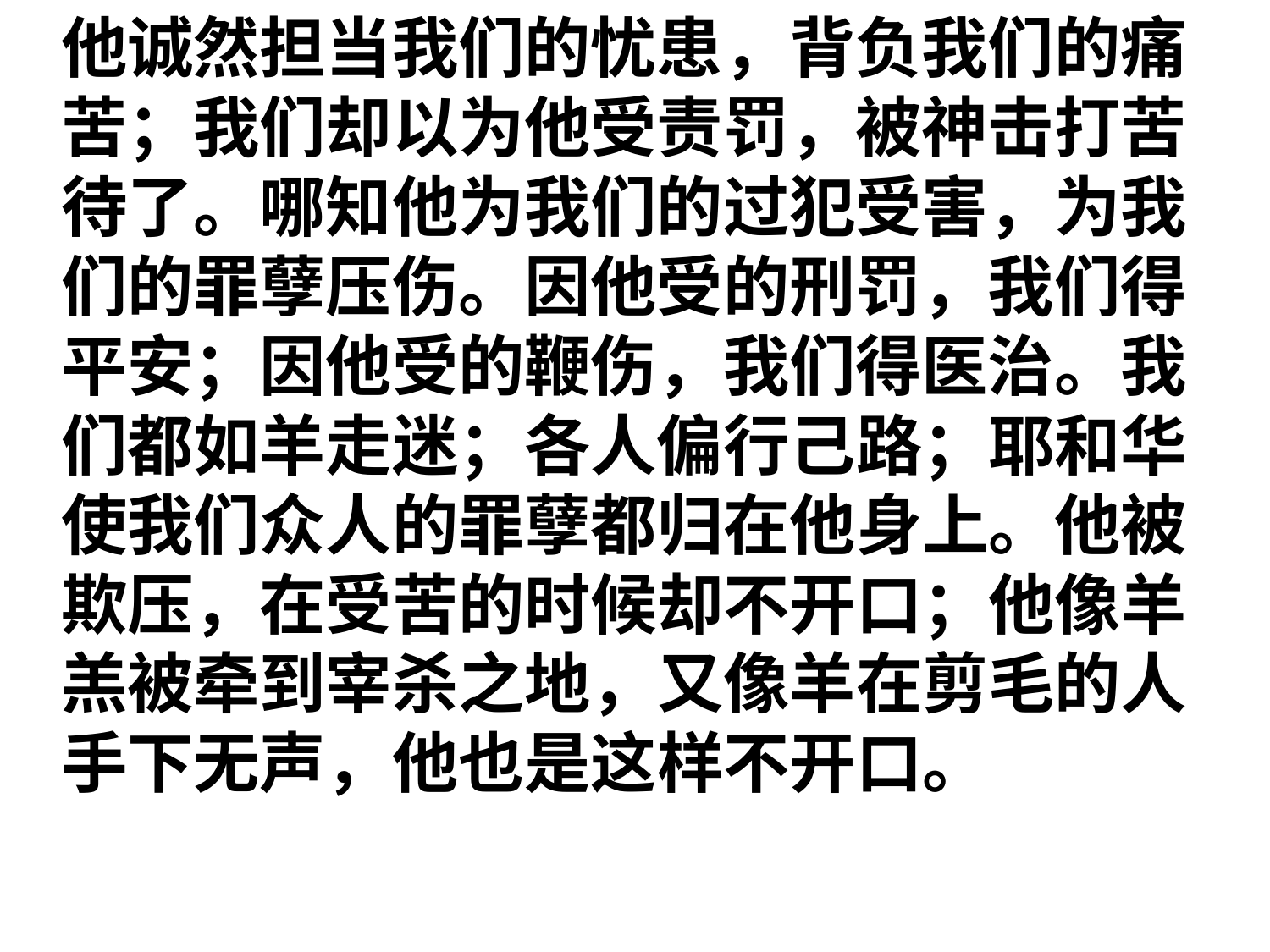

他诚然担当我们的忧患，背负我们的痛苦；我们却以为他受责罚，被神击打苦待了。哪知他为我们的过犯受害，为我们的罪孽压伤。因他受的刑罚，我们得平安；因他受的鞭伤，我们得医治。我们都如羊走迷；各人偏行己路；耶和华使我们众人的罪孽都归在他身上。他被欺压，在受苦的时候却不开口；他像羊羔被牵到宰杀之地，又像羊在剪毛的人手下无声，他也是这样不开口。